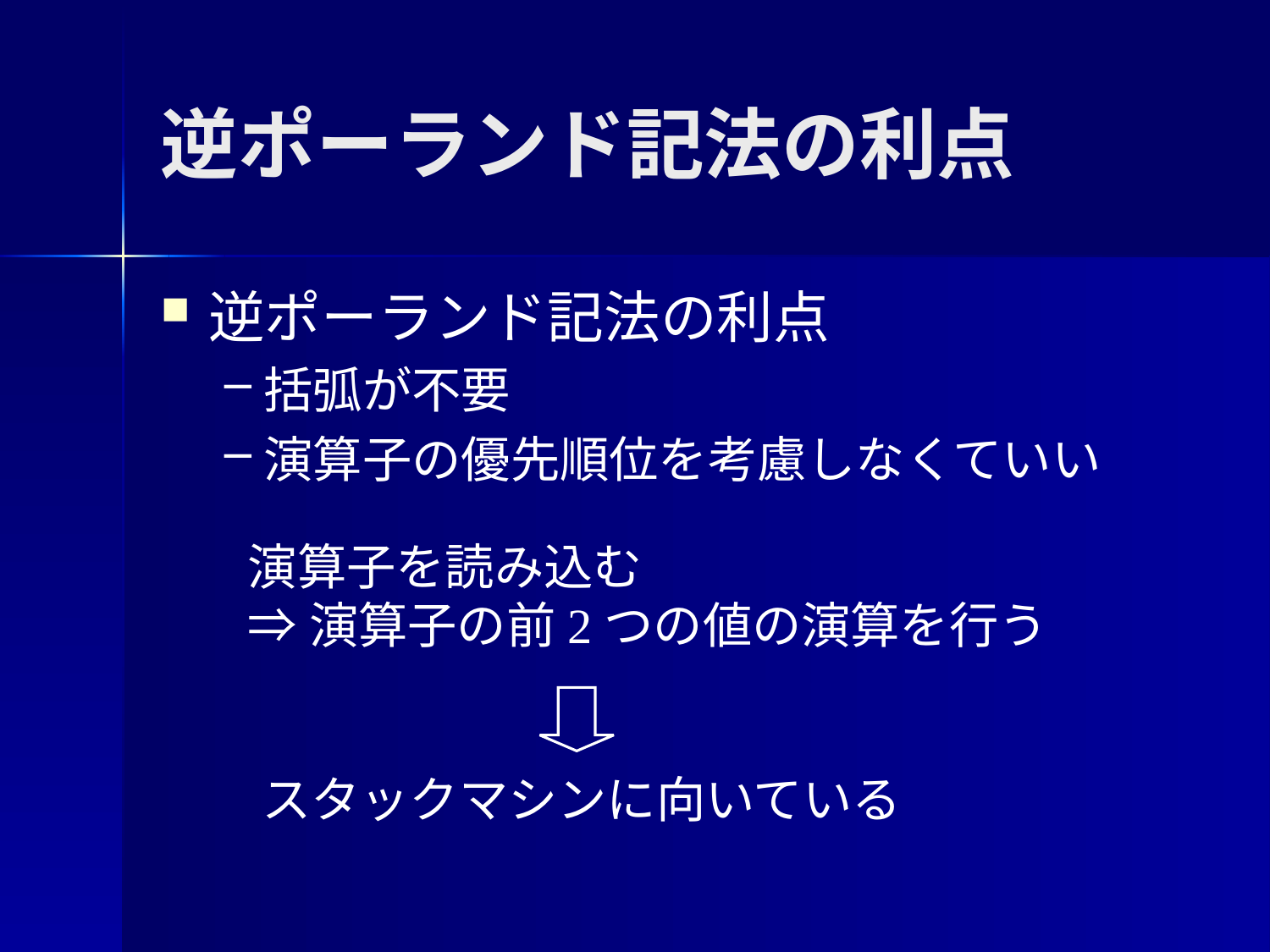

逆ポーランド記法の利点
逆ポーランド記法の利点
括弧が不要
演算子の優先順位を考慮しなくていい
演算子を読み込む
⇒演算子の前2つの値の演算を行う

スタックマシンに向いている